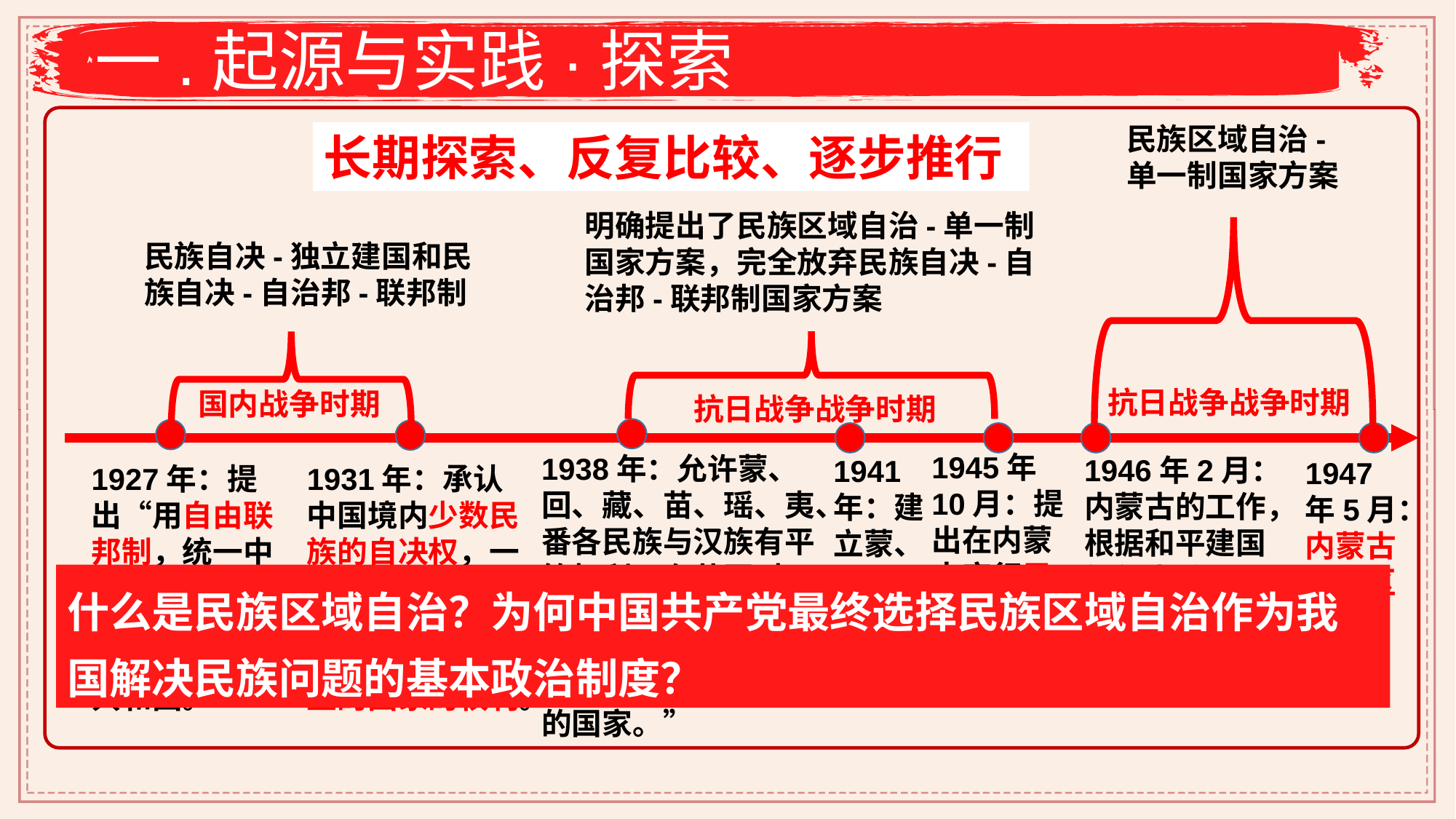

一.起源与实践·探索

民族区域自治-单一制国家方案
长期探索、反复比较、逐步推行

明确提出了民族区域自治-单一制国家方案，完全放弃民族自决-自治邦-联邦制国家方案
民族自决-独立建国和民族自决-自治邦-联邦制

抗日战争战争时期
国内战争时期
抗日战争战争时期

1945年10月：提出在内蒙古实行民族区域自治，建立自治政府。
1938年：允许蒙、回、藏、苗、瑶、夷、番各民族与汉族有平等权利，在共同对日原则下，有自己管理自己事务之权，同时与汉族联合建立统一的国家。”
1946年2月：内蒙古的工作，根据和平建国纲领中关于民族平等自治的要求，不应提独立自决口号。
1941年：建立蒙、回的民族自治区。
1947年5月：内蒙古自治区成立。
1927年：提出“用自由联邦制，统一中国本部、蒙古、西藏、回疆，建立中华联邦共和国。
1931年：承认中国境内少数民族的自决权，一直承认到各弱小民族有同中国脱离，自己成立独立的国家的权利。
什么是民族区域自治？为何中国共产党最终选择民族区域自治作为我国解决民族问题的基本政治制度？